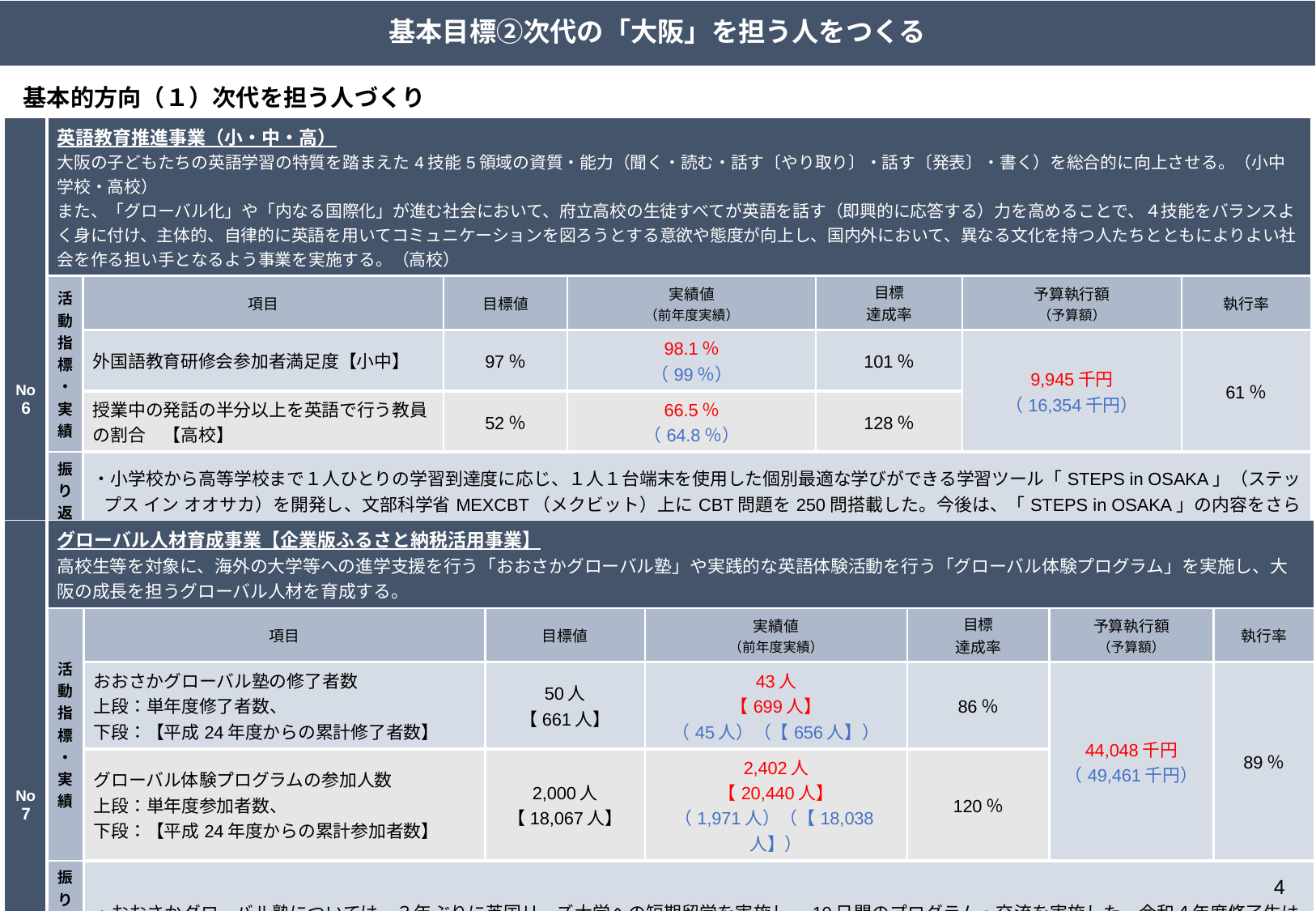

基本目標②次代の「大阪」を担う人をつくる
基本的方向（１）次代を担う人づくり
| No 6 | 英語教育推進事業（小・中・高） 大阪の子どもたちの英語学習の特質を踏まえた4技能5領域の資質・能力（聞く・読む・話す〔やり取り〕・話す〔発表〕・書く）を総合的に向上させる。（小中学校・高校） また、「グローバル化」や「内なる国際化」が進む社会において、府立高校の生徒すべてが英語を話す（即興的に応答する）力を高めることで、４技能をバランスよく身に付け、主体的、自律的に英語を用いてコミュニケーションを図ろうとする意欲や態度が向上し、国内外において、異なる文化を持つ人たちとともによりよい社会を作る担い手となるよう事業を実施する。（高校） |  |  |  |  |  |  |
| --- | --- | --- | --- | --- | --- | --- | --- |
|  | 活動指標・実績 | 項目 | 目標値 | 実績値 （前年度実績） | 目標 達成率 | 予算執行額 （予算額） | 執行率 |
|  |  | 外国語教育研修会参加者満足度【小中】 | 97％ | 98.1％ （99％） | 101％ | 9,945千円 （16,354千円） | 61％ |
|  |  | 授業中の発話の半分以上を英語で行う教員の割合　【高校】 | 52％ | 66.5％ （64.8％） | 128％ |  |  |
|  | 振り返り・ 今後の方針 | ・小学校から高等学校まで１人ひとりの学習到達度に応じ、１人１台端末を使用した個別最適な学びができる学習ツール「STEPS in OSAKA」（ステップス イン オオサカ）を開発し、文部科学省MEXCBT（メクビット）上にCBT問題を250問搭載した。今後は、「STEPS in OSAKA」の内容をさらに改善、充実させ、活用促進を図っていく。 ・英語教育フォーラムを開催し、「STEPS in OSAKA」の活用方法について周知するとともに、学習指導要領（平成29年度告示）の確実な実施に向けて、学識経験者による講義、パネルディスカッションを通して、小・中・高等学校の英語教育充実に向けた内容を府域に広く発信した。 ・府立高校においては、令和元年度から新たな英語教育推進事業「『広がる』英語教育推進プロジェクト」を実施し、生徒の目標に応じた支援やすべての学校の授業改善を目標とした研修をしたことにより、授業改善が進んだ。今後も引き続き、英語教育推進事業に係る取組みを実施する。 ・事業実績額の執行率が低くなった理由としては、新型コロナウイルスの影響により、海外研修に係る事業等が中止となったため。 |  |  |  |  |  |
| No 7 | グローバル人材育成事業【企業版ふるさと納税活用事業】 高校生等を対象に、海外の大学等への進学支援を行う「おおさかグローバル塾」や実践的な英語体験活動を行う「グローバル体験プログラム」を実施し、大阪の成長を担うグローバル人材を育成する。 |  |  |  |  |  |  |
| --- | --- | --- | --- | --- | --- | --- | --- |
|  | 活動指標・実績 | 項目 | 目標値 | 実績値 （前年度実績） | 目標 達成率 | 予算執行額 （予算額） | 執行率 |
|  |  | おおさかグローバル塾の修了者数 上段：単年度修了者数、 下段：【平成24年度からの累計修了者数】 | 50人 【661人】 | 43人 【699人】 （45人）（【656人】） | 86％ | 44,048千円 （49,461千円） | 89％ |
|  |  | グローバル体験プログラムの参加人数 上段：単年度参加者数、 下段：【平成24年度からの累計参加者数】 | 2,000人 【18,067人】 | 2,402人 【20,440人】 （1,971人）（【18,038人】） | 120％ |  |  |
|  | 振り返り・ 今後の方針 | ・おおさかグローバル塾については、３年ぶりに英国リーズ大学への短期留学を実施し、10日間のプログラム・交流を実施した。令和４年度修了生は43名。 ・グローバル体験プログラムについては、感染症対策を徹底してプログラムを実施した。参加者数は2,402名。（うち中学3年生337名）。参加者からアンケート結果では高評価を得ている。 ・令和５年度は定員2,000名の参加者を引き続き見込めるよう、広報活動に努める。 ※令和4年度企業版ふるさと納税寄附額：200千円 |  |  |  |  |  |
4